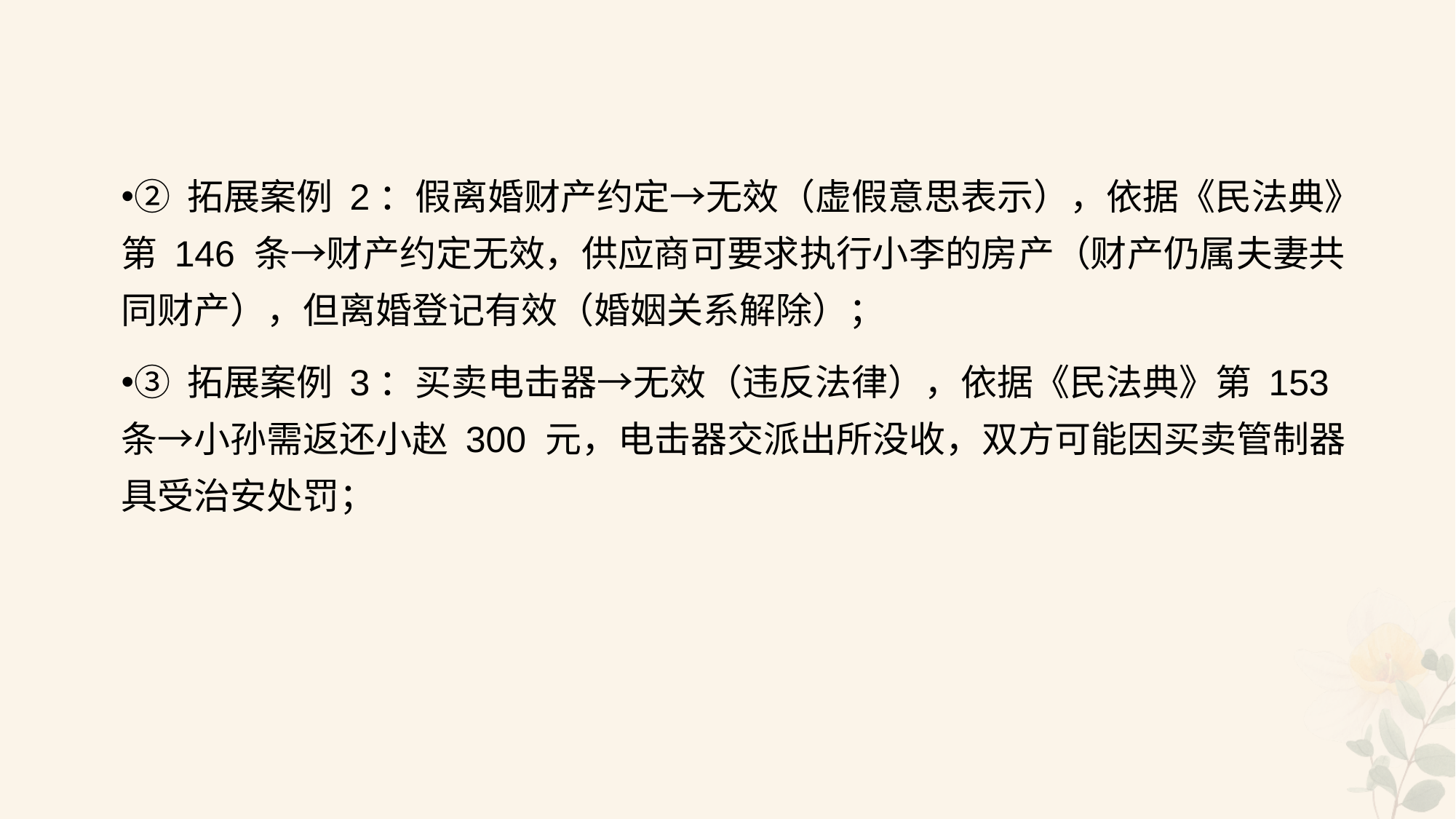

#
② 拓展案例 2：假离婚财产约定→无效（虚假意思表示），依据《民法典》第 146 条→财产约定无效，供应商可要求执行小李的房产（财产仍属夫妻共同财产），但离婚登记有效（婚姻关系解除）；
③ 拓展案例 3：买卖电击器→无效（违反法律），依据《民法典》第 153 条→小孙需返还小赵 300 元，电击器交派出所没收，双方可能因买卖管制器具受治安处罚；